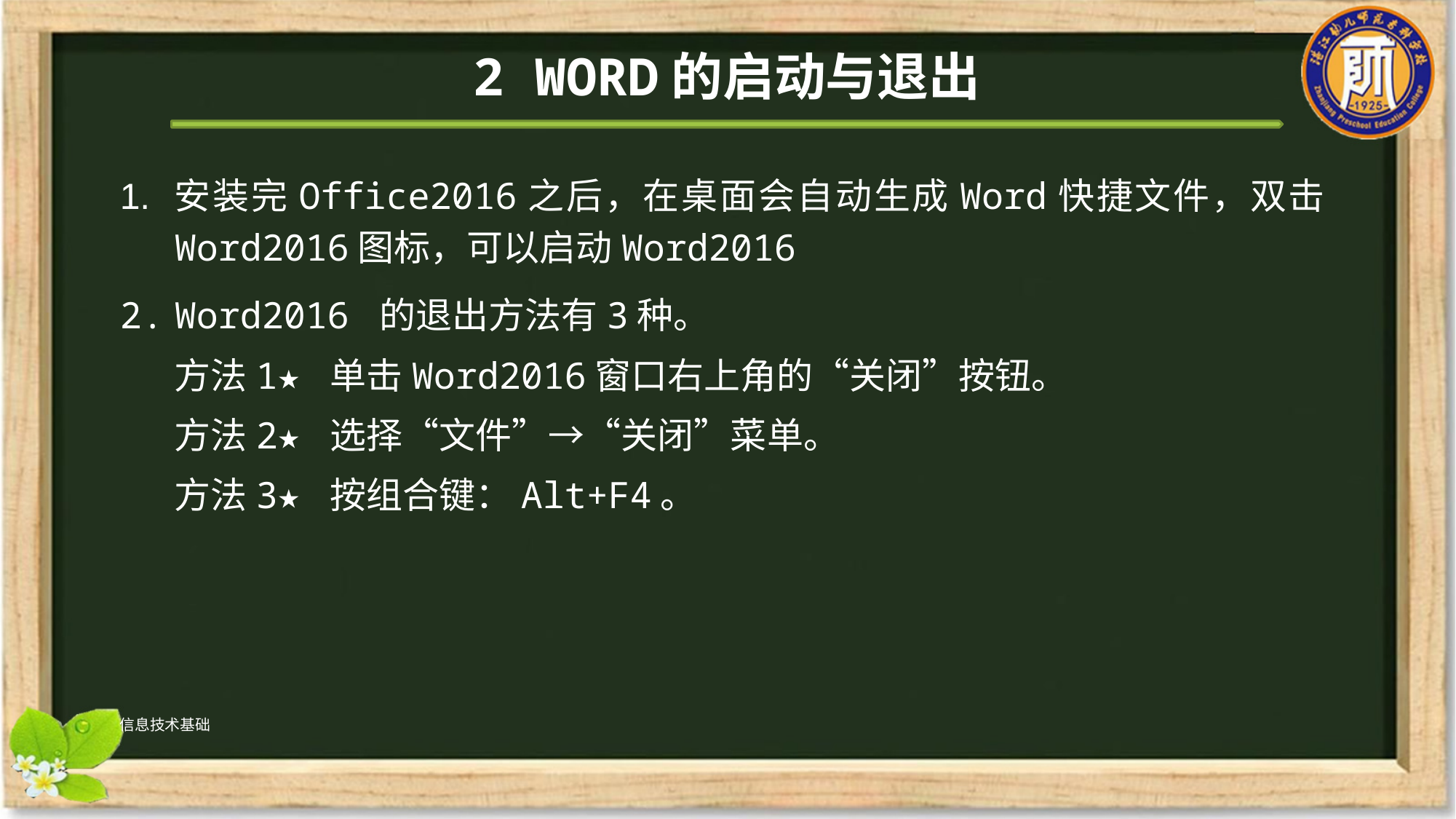

# 2 Word的启动与退出
安装完Office2016之后，在桌面会自动生成Word快捷文件，双击Word2016图标，可以启动Word2016
Word2016 的退出方法有3种。
方法1★ 单击Word2016窗口右上角的“关闭”按钮。
方法2★ 选择“文件”→“关闭”菜单。
方法3★ 按组合键：Alt+F4。

信息技术基础